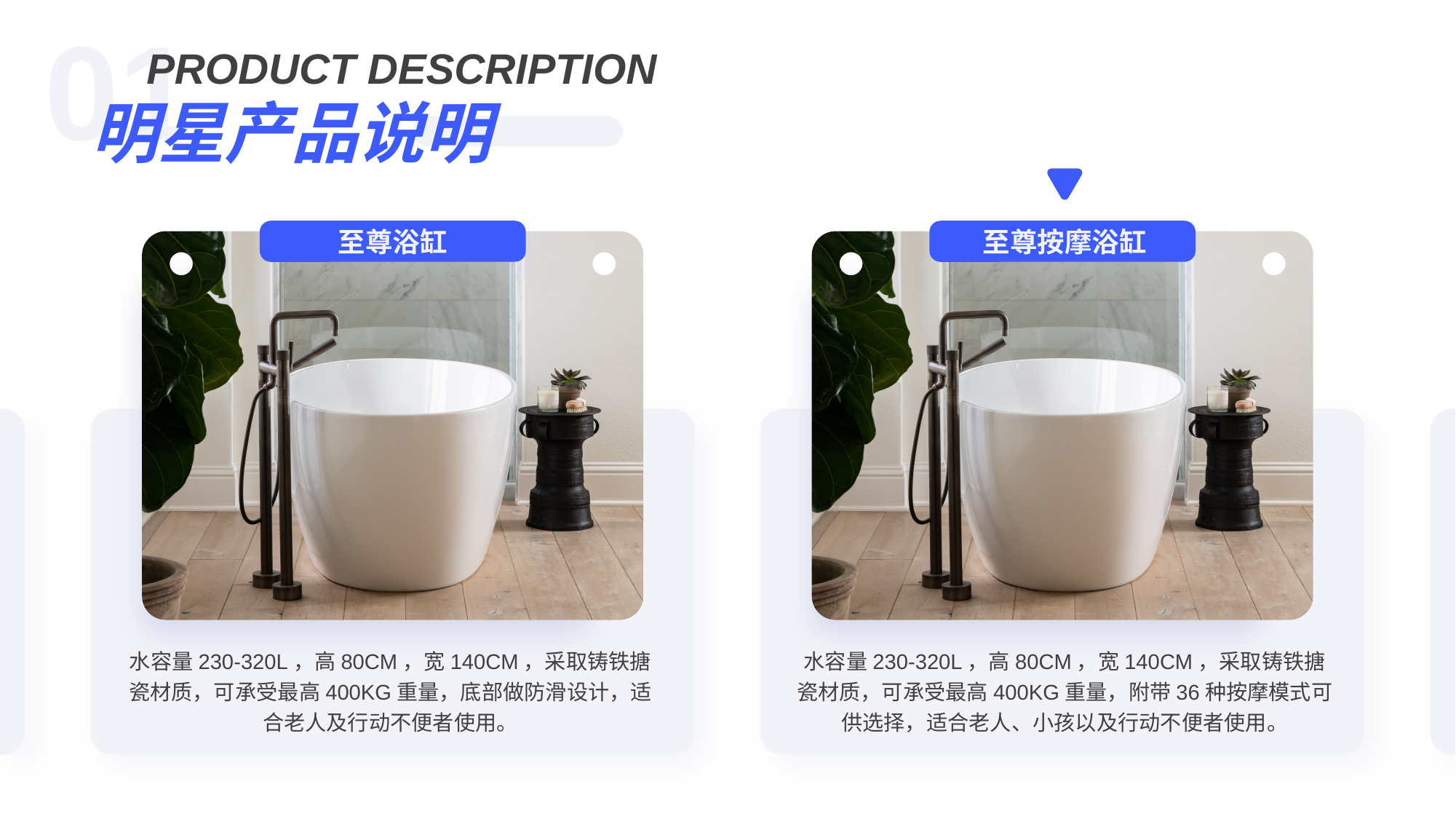

01
PRODUCT DESCRIPTION
明星产品说明

至尊浴缸
至尊按摩浴缸

水容量230-320L，高80CM，宽140CM，采取铸铁搪瓷材质，可承受最高400KG重量，底部做防滑设计，适合老人及行动不便者使用。
水容量230-320L，高80CM，宽140CM，采取铸铁搪瓷材质，可承受最高400KG重量，附带36种按摩模式可供选择，适合老人、小孩以及行动不便者使用。